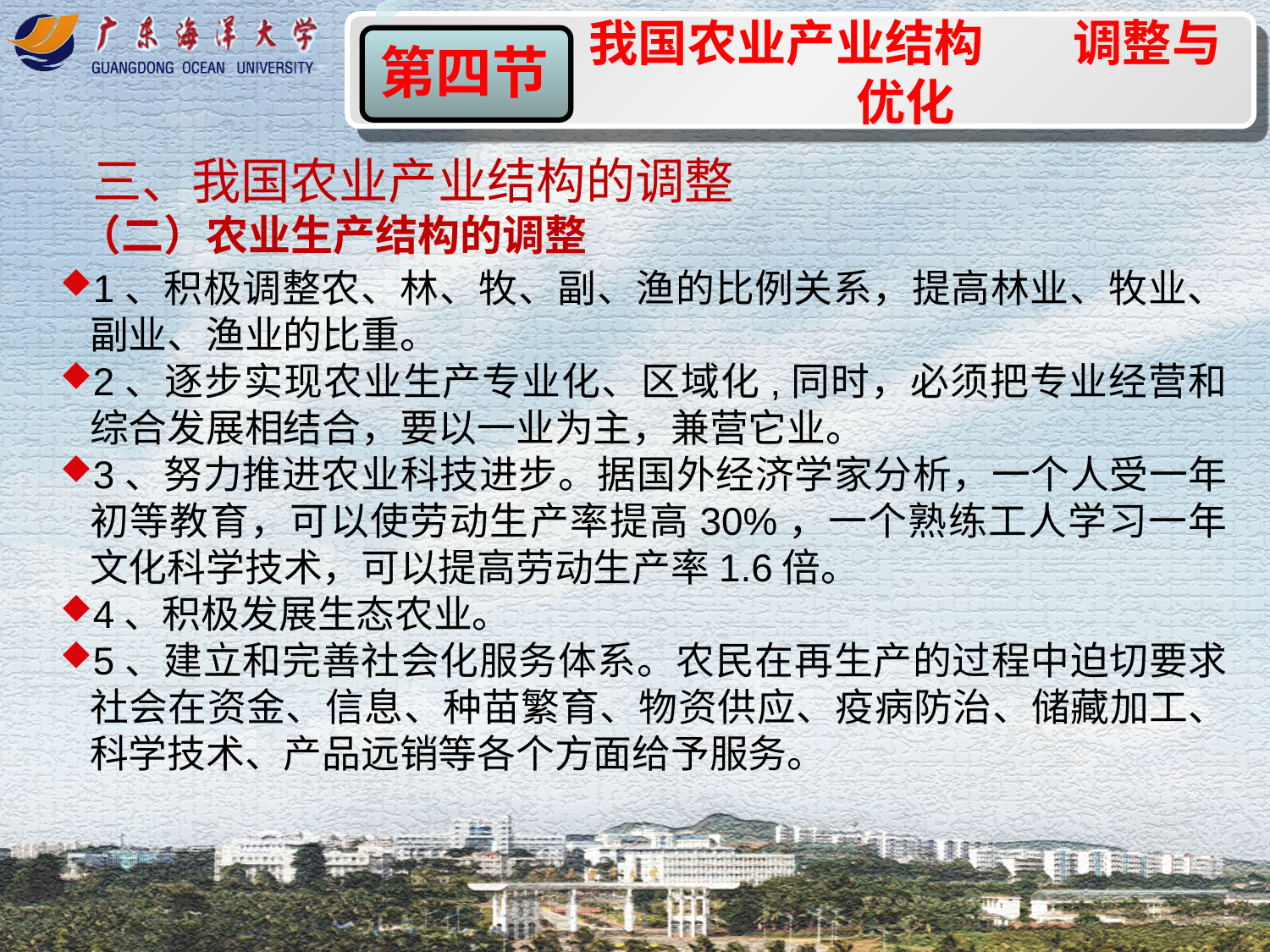

我国农业产业结构        调整与优化

第四节
三、我国农业产业结构的调整
（二）农业生产结构的调整
1、积极调整农、林、牧、副、渔的比例关系，提高林业、牧业、副业、渔业的比重。
2、逐步实现农业生产专业化、区域化,同时，必须把专业经营和综合发展相结合，要以一业为主，兼营它业。
3、努力推进农业科技进步。据国外经济学家分析，一个人受一年初等教育，可以使劳动生产率提高30%，一个熟练工人学习一年文化科学技术，可以提高劳动生产率1.6倍。
4、积极发展生态农业。
5、建立和完善社会化服务体系。农民在再生产的过程中迫切要求社会在资金、信息、种苗繁育、物资供应、疫病防治、储藏加工、科学技术、产品远销等各个方面给予服务。